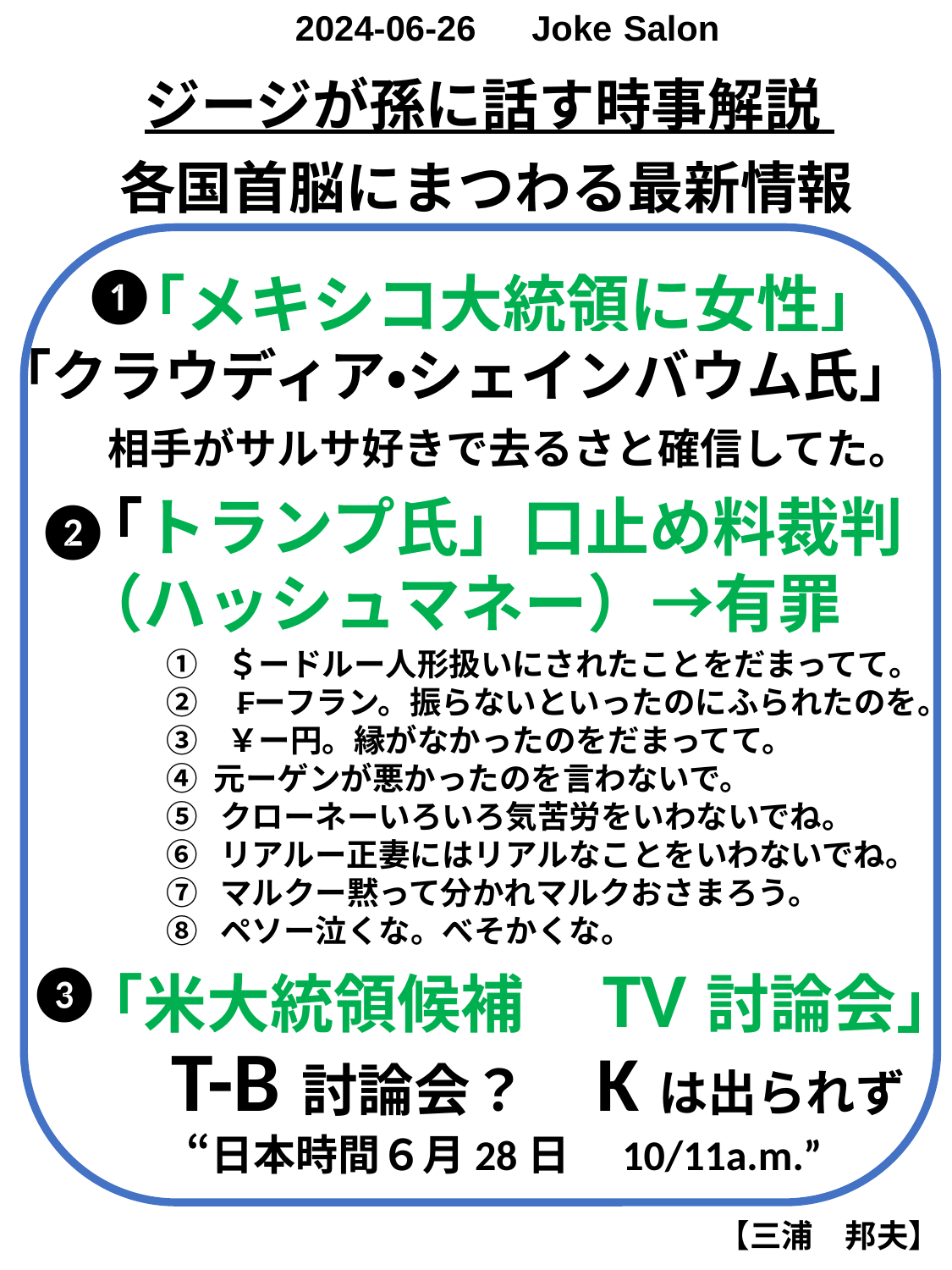

2024-06-26　Joke Salon
ジージが孫に話す時事解説
各国首脳にまつわる最新情報

❶
　　「メキシコ大統領に女性」
「クラウディア・シェインバウム氏」
　　相手がサルサ好きで去るさと確信してた。
「トランプ氏」口止め料裁判（ハッシュマネー）→有罪
❷

①   ＄ードルー人形扱いにされたことをだまってて。
➁　₣ーフラン。振らないといったのにふられたのを。
➂   ￥ー円。縁がなかったのをだまってて。
元ーゲンが悪かったのを言わないで。
⑤  クローネーいろいろ気苦労をいわないでね。
⑥  リアルー正妻にはリアルなことをいわないでね。
⑦  マルクー黙って分かれマルクおさまろう。
⑧  ペソー泣くな。べそかくな。
「米大統領候補　TV討論会」
❸
　T-B討論会？　Kは出られず
　　“日本時間６月28日　10/11a.m.”

【三浦　邦夫】